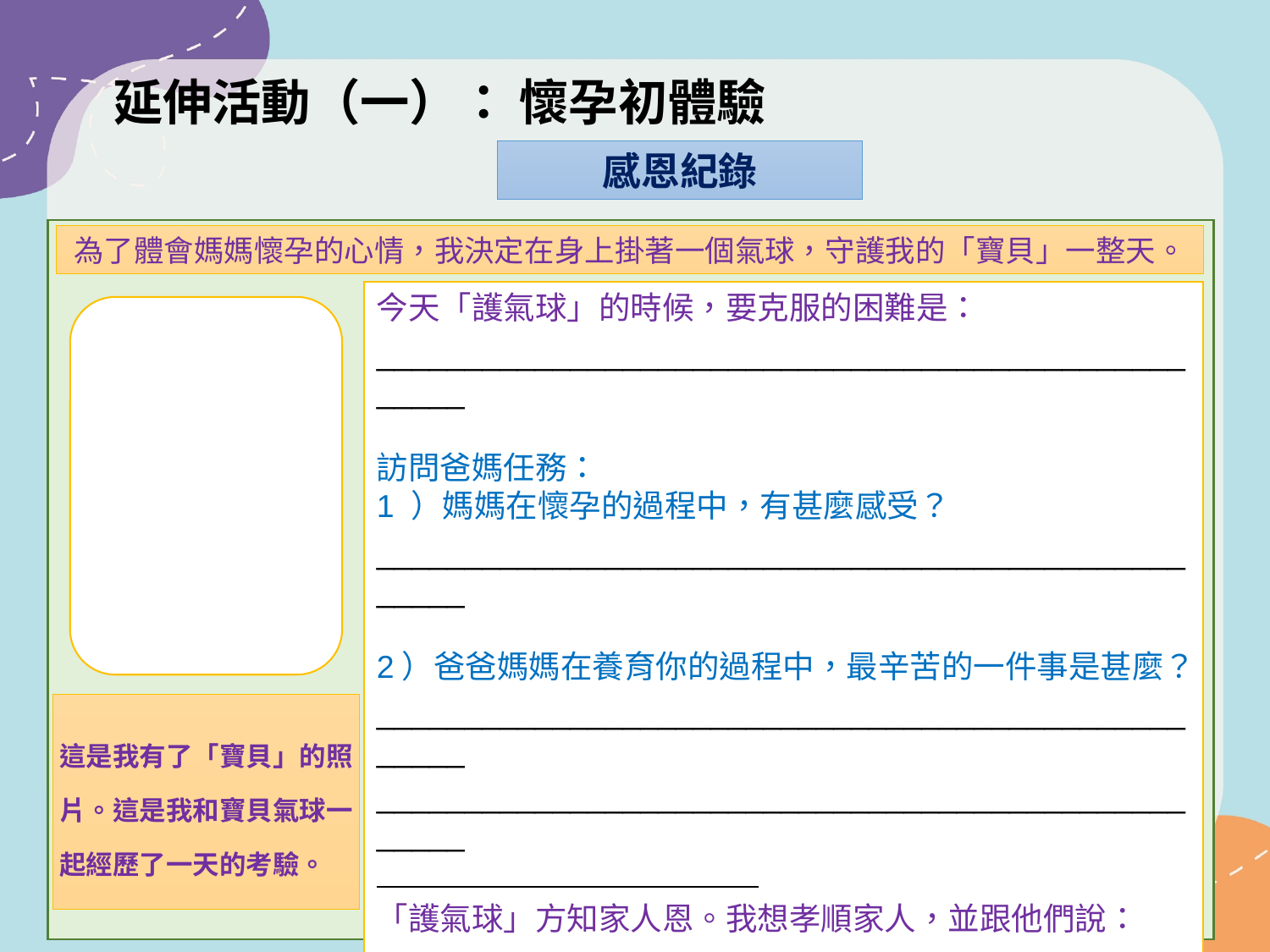

# 延伸活動（一）： 懷孕初體驗
感恩紀錄

為了體會媽媽懷孕的心情，我決定在身上掛著一個氣球，守護我的「寶貝」一整天。

這是我有了「寶貝」的照片。這是我和寶貝氣球一起經歷了一天的考驗。

今天「護氣球」的時候，要克服的困難是：
___________________________________________________

訪問爸媽任務：
1 ）媽媽在懷孕的過程中，有甚麼感受？
___________________________________________________

2）爸爸媽媽在養育你的過程中，最辛苦的一件事是甚麼？
___________________________________________________
___________________________________________________

「護氣球」方知家人恩。我想孝順家人，並跟他們說：
______________________________________________________________________________________________________